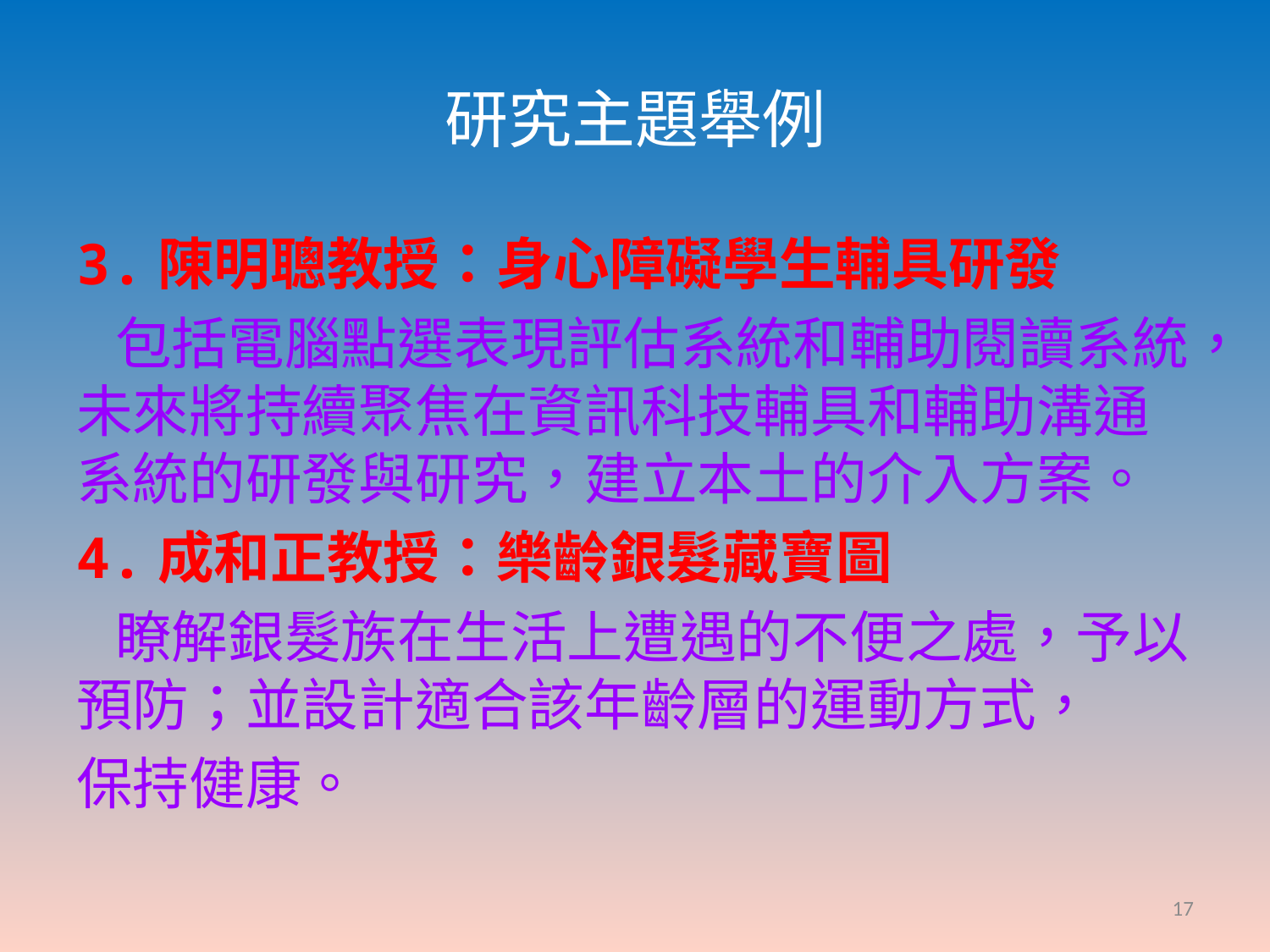

# 研究主題舉例
3.陳明聰教授：身心障礙學生輔具研發
  包括電腦點選表現評估系統和輔助閱讀系統，未來將持續聚焦在資訊科技輔具和輔助溝通系統的研發與研究，建立本土的介入方案。
4.成和正教授：樂齡銀髮藏寶圖
  瞭解銀髮族在生活上遭遇的不便之處，予以預防；並設計適合該年齡層的運動方式，
保持健康。

17